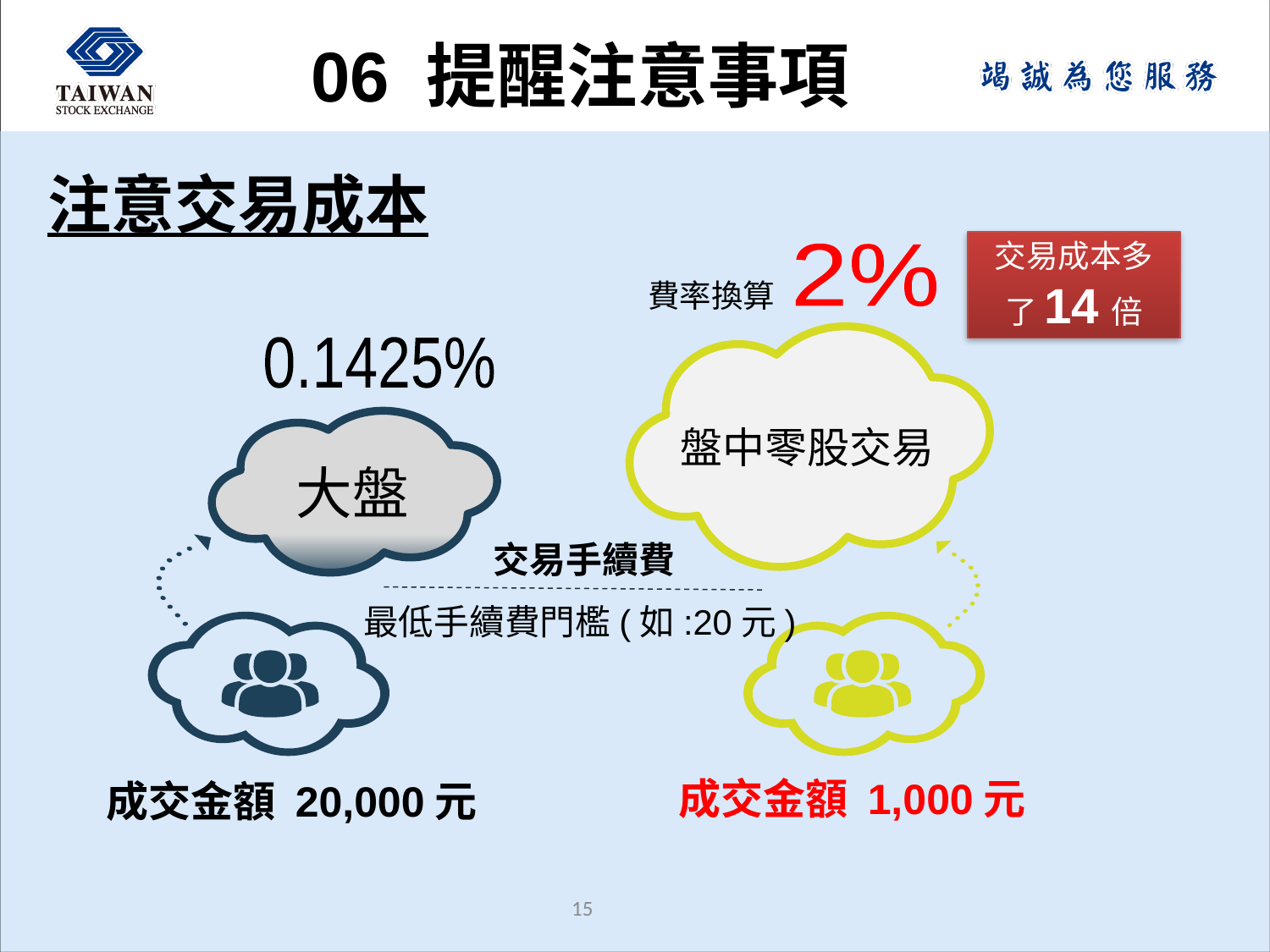

# 06 提醒注意事項
注意交易成本
交易成本多了14倍
2%
盤中零股交易
0.1425%
大盤
交易手續費

最低手續費門檻(如:20元)

費率換算
成交金額 1,000元
成交金額 20,000元
15